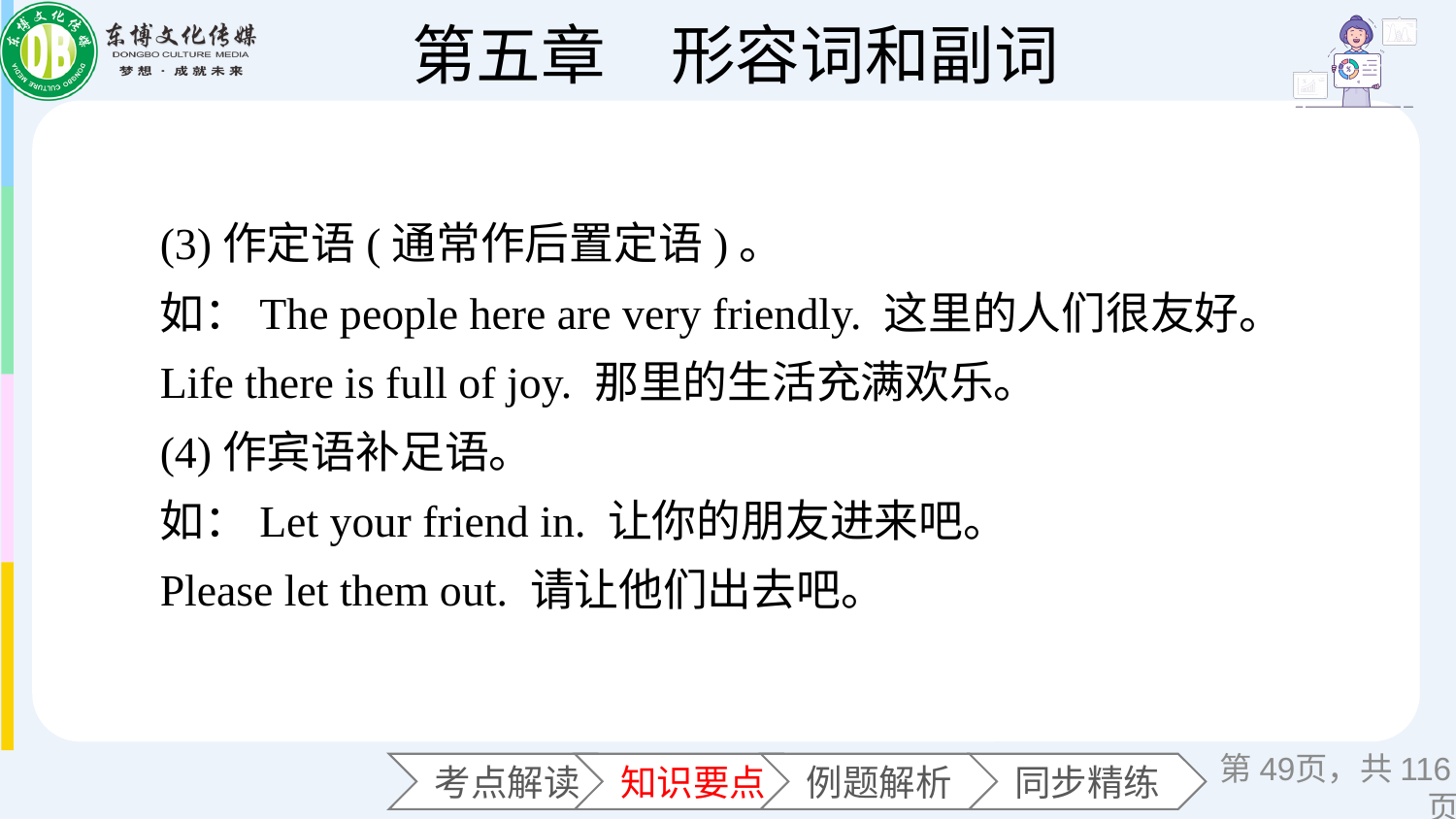

(3)作定语(通常作后置定语)。
如：The people here are very friendly. 这里的人们很友好。
Life there is full of joy. 那里的生活充满欢乐。
(4)作宾语补足语。
如：Let your friend in. 让你的朋友进来吧。
Please let them out. 请让他们出去吧。
第49页，共116页